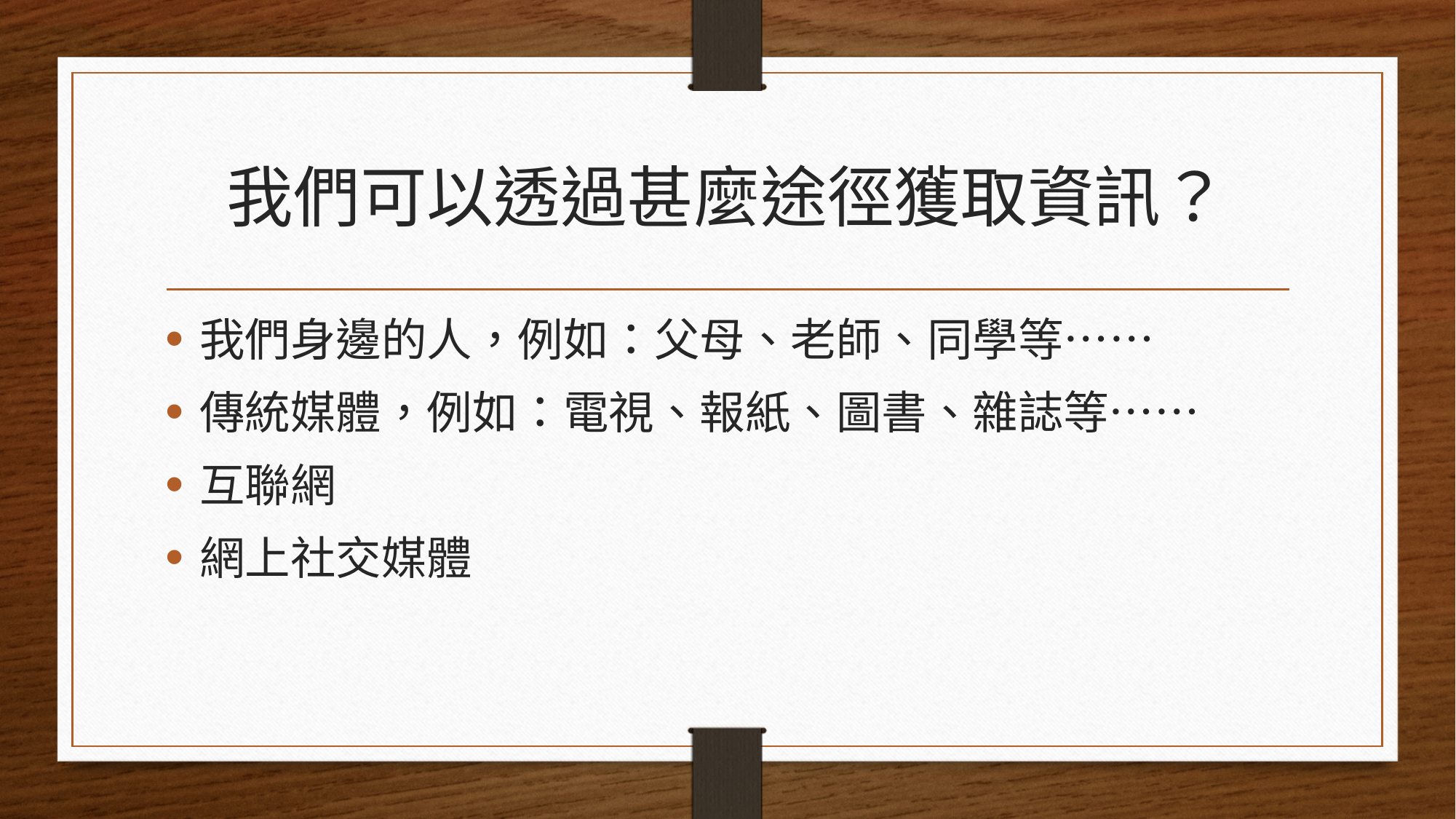

# 我們可以透過甚麼途徑獲取資訊？
我們身邊的人，例如：父母、老師、同學等……
傳統媒體，例如：電視、報紙、圖書、雜誌等……
互聯網
網上社交媒體